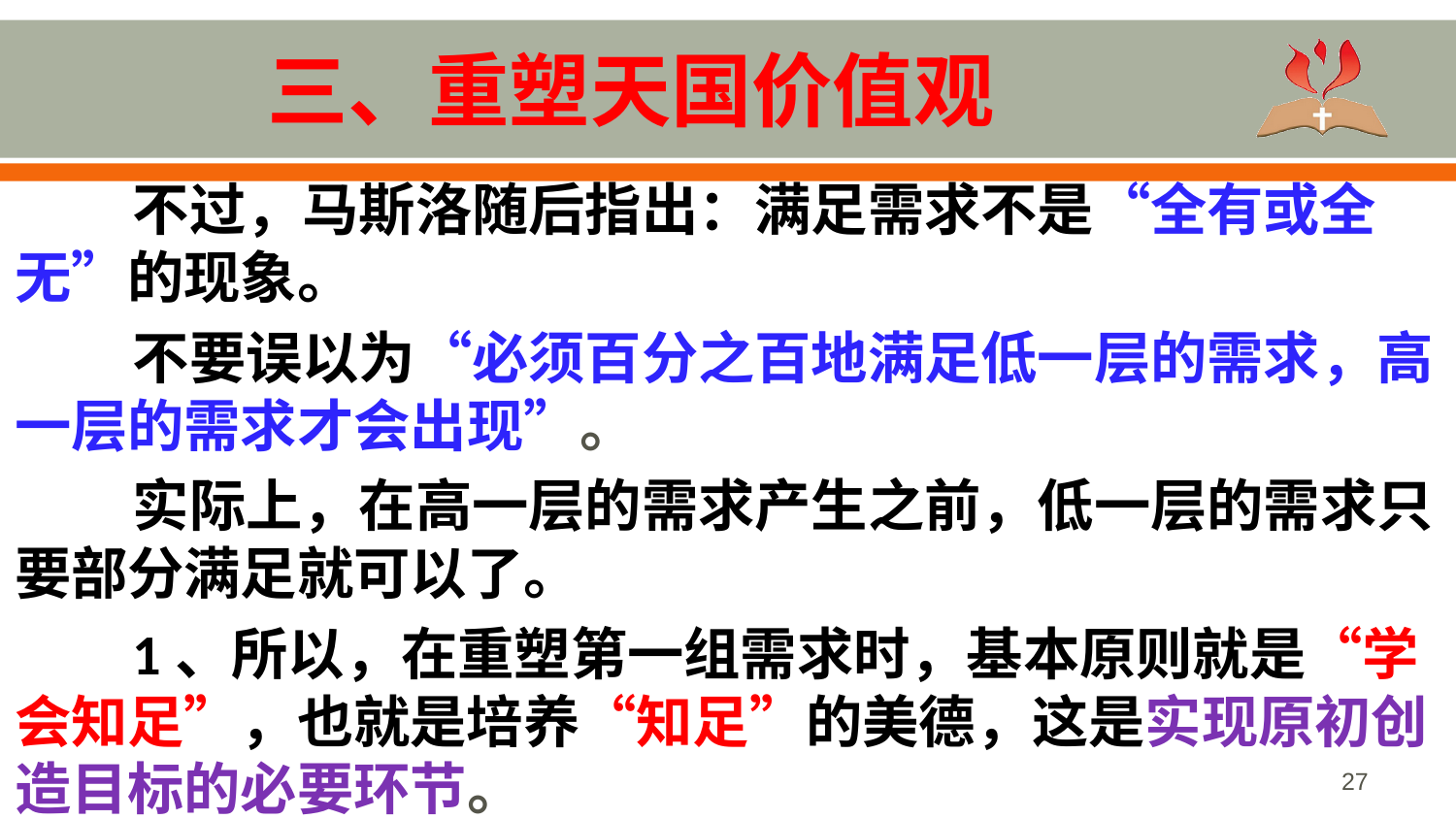

# 三、重塑天国价值观
不过，马斯洛随后指出：满足需求不是“全有或全无”的现象。
不要误以为“必须百分之百地满足低一层的需求，高一层的需求才会出现”。
实际上，在高一层的需求产生之前，低一层的需求只要部分满足就可以了。
1、所以，在重塑第一组需求时，基本原则就是“学会知足”，也就是培养“知足”的美德，这是实现原初创造目标的必要环节。

27